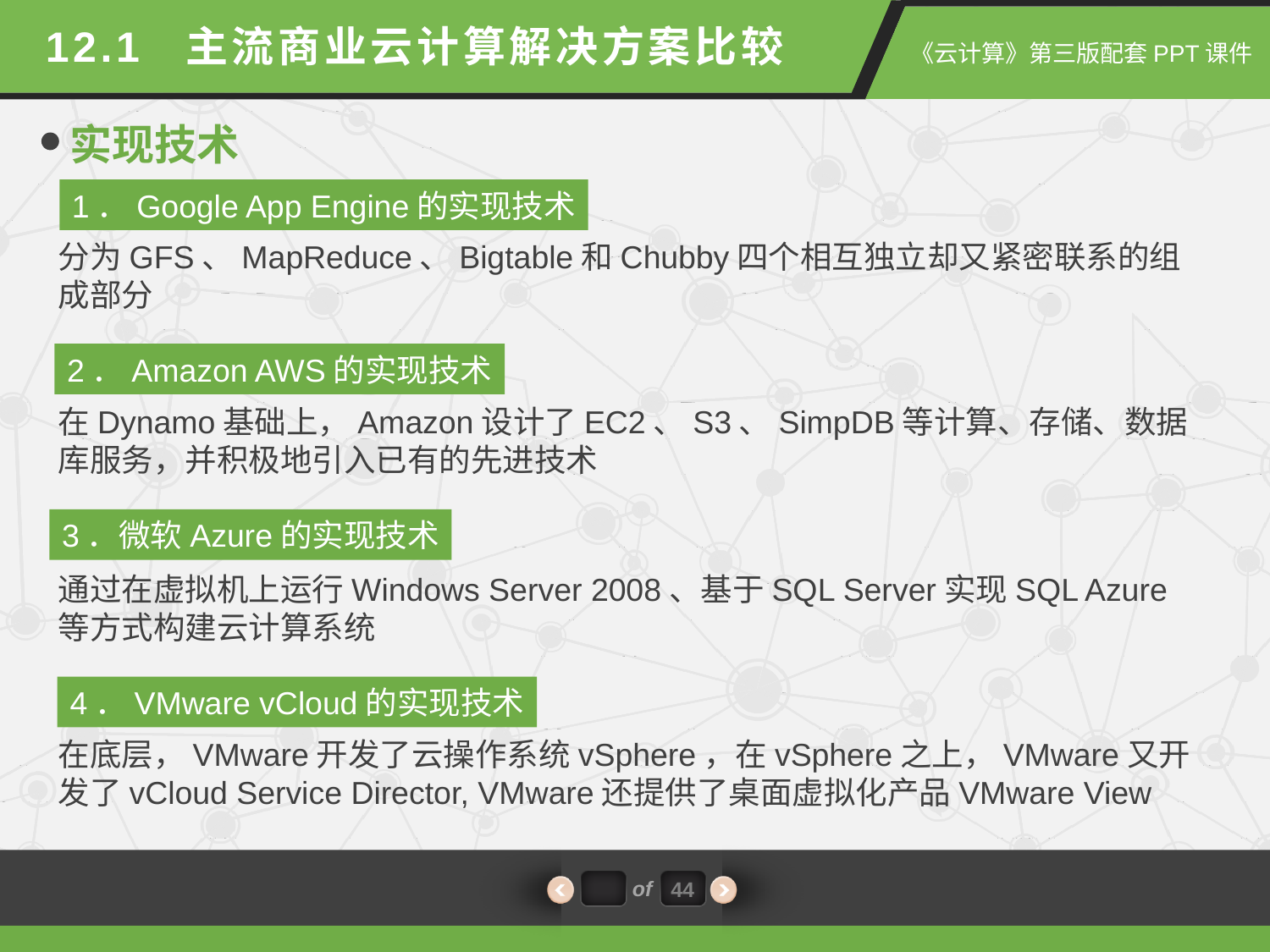

12.1  主流商业云计算解决方案比较
实现技术

1．Google App Engine的实现技术
分为GFS、MapReduce、Bigtable和Chubby四个相互独立却又紧密联系的组成部分
2．Amazon AWS的实现技术
在Dynamo基础上，Amazon设计了EC2、S3、SimpDB等计算、存储、数据库服务，并积极地引入已有的先进技术
3．微软Azure的实现技术
通过在虚拟机上运行Windows Server 2008、基于SQL Server实现SQL Azure等方式构建云计算系统
4．VMware vCloud的实现技术
在底层，VMware开发了云操作系统vSphere，在vSphere之上，VMware又开发了vCloud Service Director, VMware还提供了桌面虚拟化产品VMware View
15